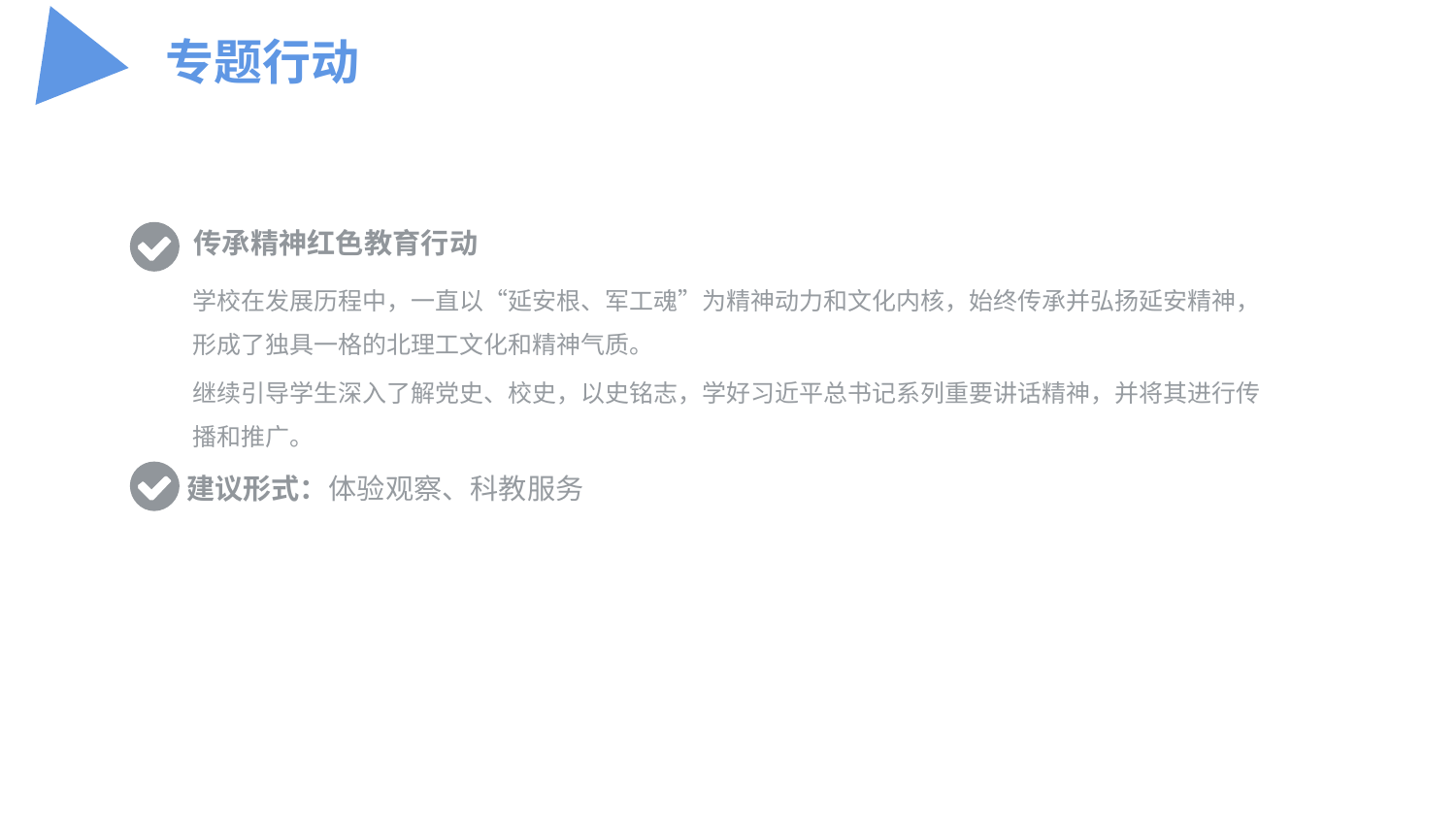

专题行动

传承精神红色教育行动
学校在发展历程中，一直以“延安根、军工魂”为精神动力和文化内核，始终传承并弘扬延安精神，形成了独具一格的北理工文化和精神气质。
继续引导学生深入了解党史、校史，以史铭志，学好习近平总书记系列重要讲话精神，并将其进行传播和推广。

建议形式：体验观察、科教服务